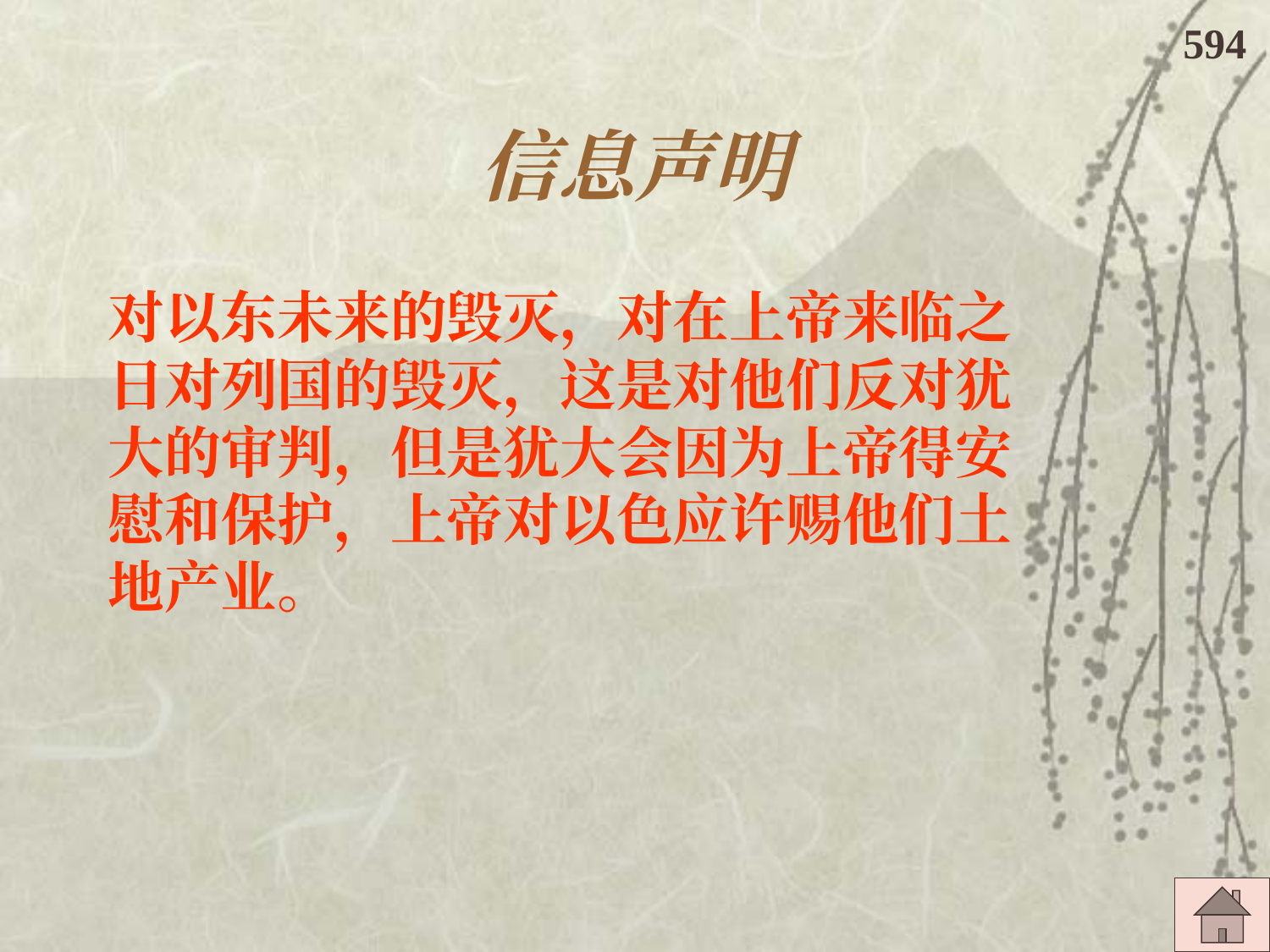

594
# 信息声明
对以东未来的毁灭，对在上帝来临之日对列国的毁灭，这是对他们反对犹大的审判，但是犹大会因为上帝得安慰和保护，上帝对以色应许赐他们土地产业。